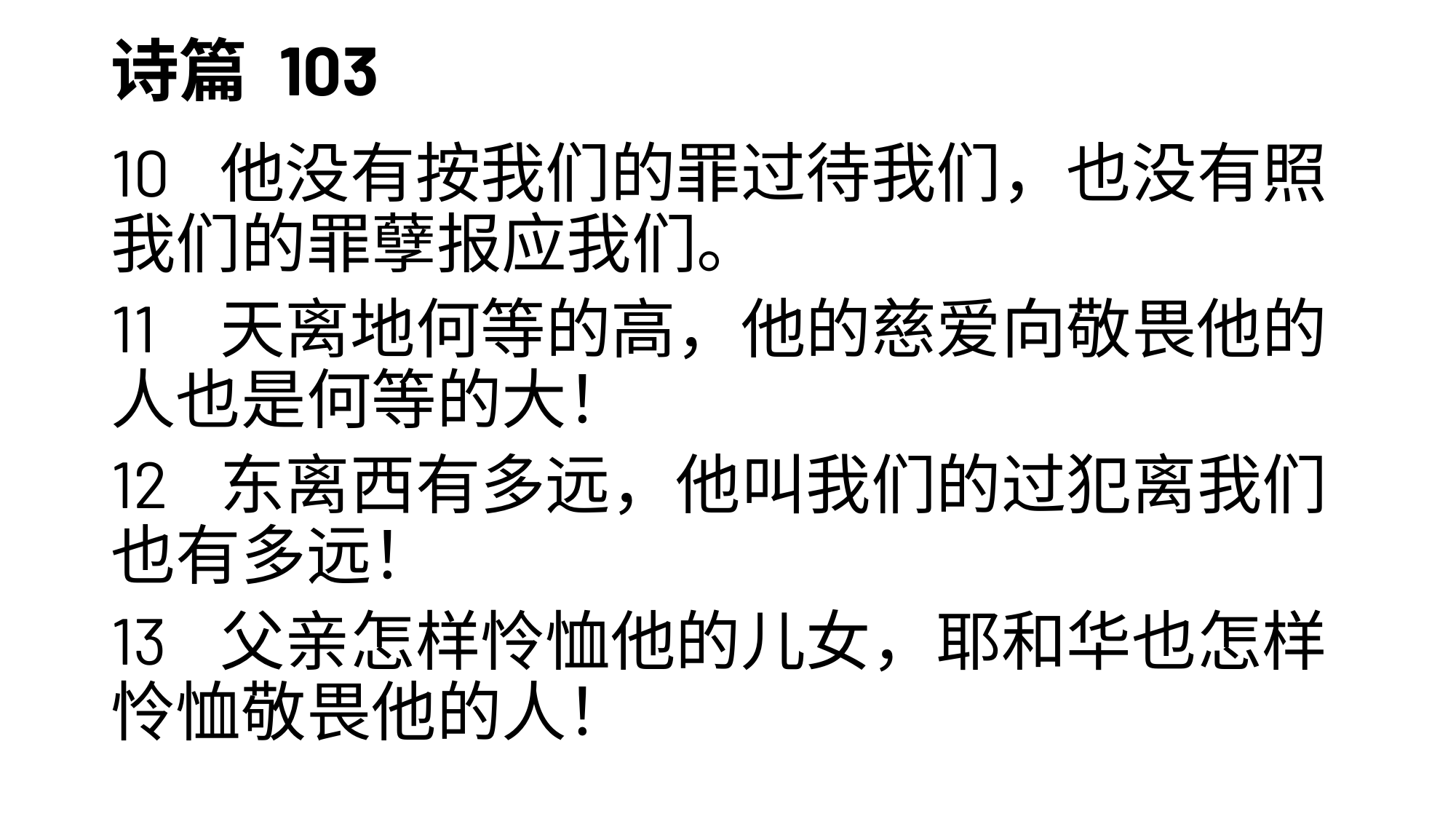

# 诗篇 103
10	他没有按我们的罪过待我们，也没有照我们的罪孽报应我们。
11	天离地何等的高，他的慈爱向敬畏他的人也是何等的大！
12	东离西有多远，他叫我们的过犯离我们也有多远！
13	父亲怎样怜恤他的儿女，耶和华也怎样怜恤敬畏他的人！